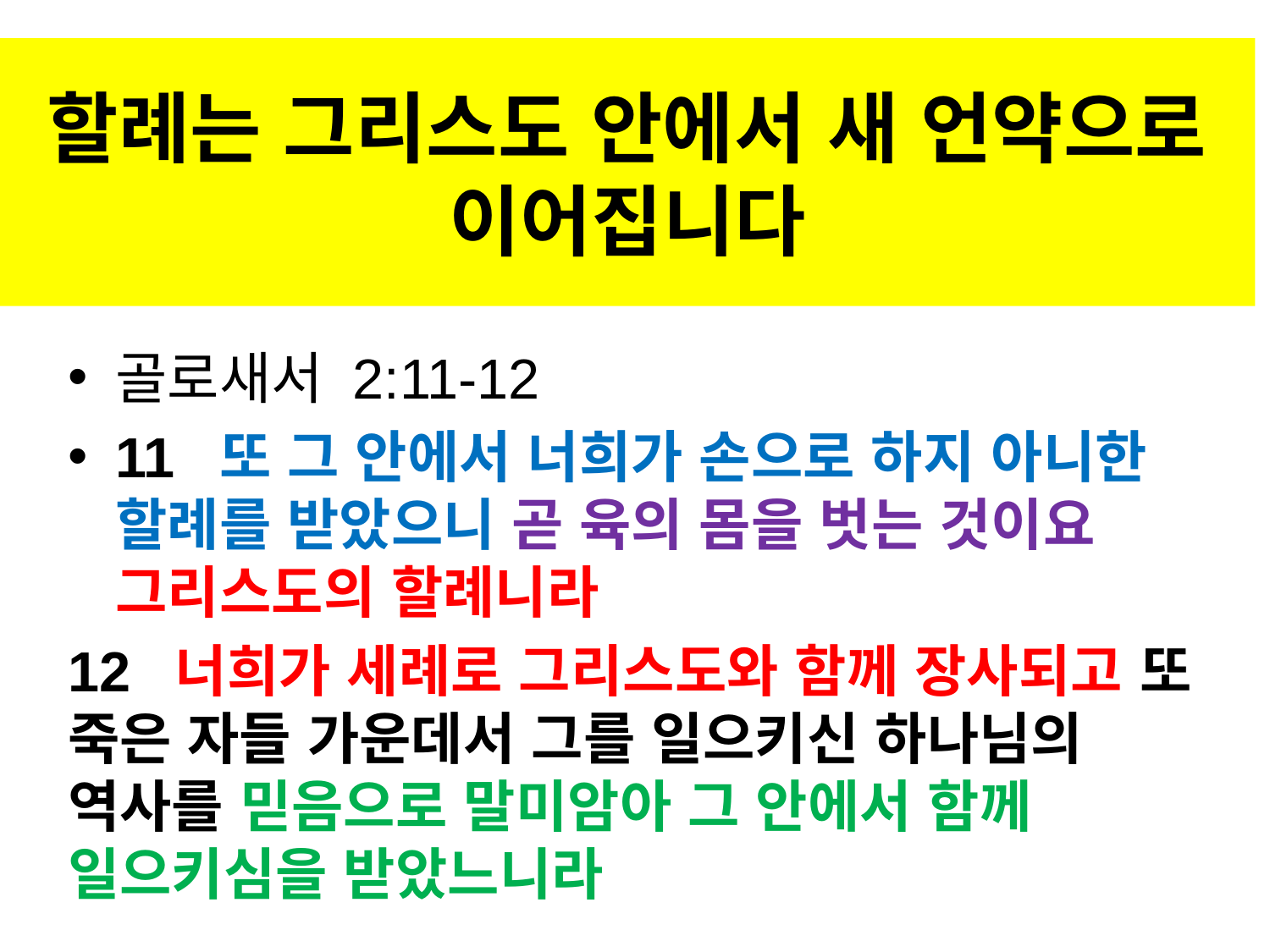

# 할례는 그리스도 안에서 새 언약으로 이어집니다
골로새서 2:11-12
11  또 그 안에서 너희가 손으로 하지 아니한 할례를 받았으니 곧 육의 몸을 벗는 것이요 그리스도의 할례니라
12  너희가 세례로 그리스도와 함께 장사되고 또 죽은 자들 가운데서 그를 일으키신 하나님의 역사를 믿음으로 말미암아 그 안에서 함께 일으키심을 받았느니라